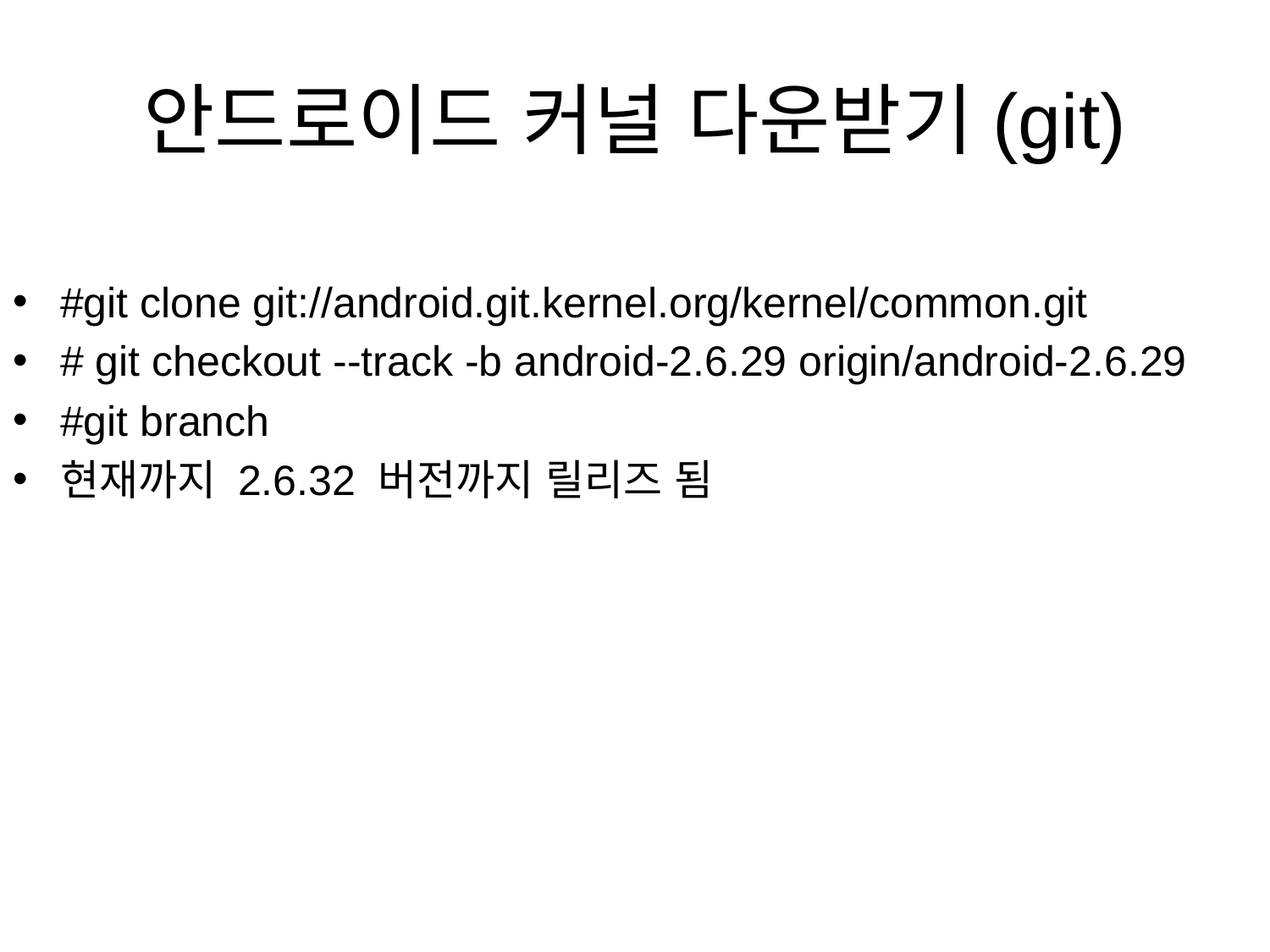

# 안드로이드 커널 다운받기(git)
#git clone git://android.git.kernel.org/kernel/common.git
# git checkout --track -b android-2.6.29 origin/android-2.6.29
#git branch
현재까지 2.6.32 버전까지 릴리즈 됨